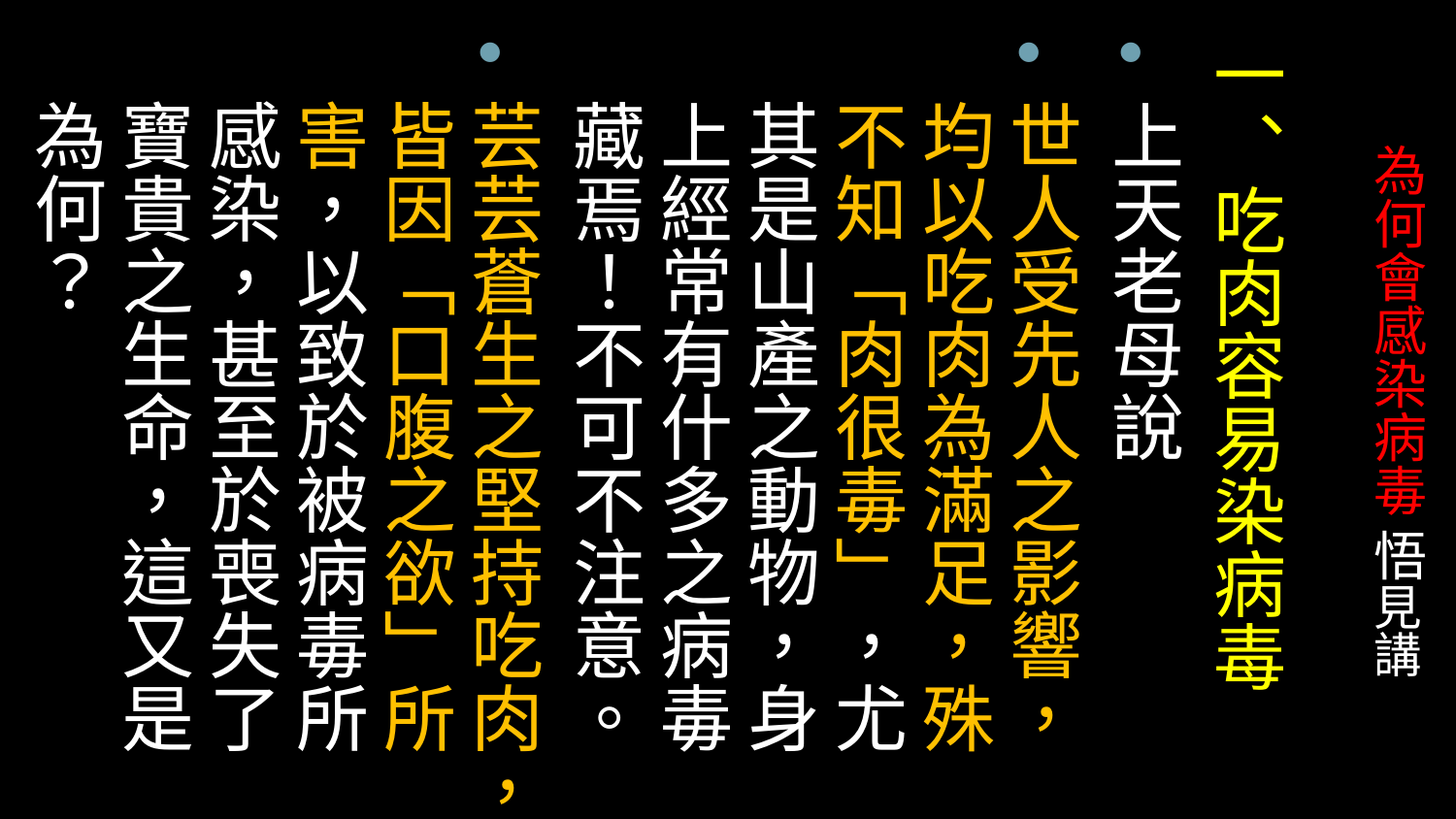

一、吃肉容易染病毒
上天老母說
世人受先人之影響，均以吃肉為滿足，殊不知「肉很毒」，尤其是山產之動物，身上經常有什多之病毒藏焉！不可不注意。
芸芸蒼生之堅持吃肉，皆因「口腹之欲」所害，以致​​​​於被病毒所感染，甚至於喪失了寶貴之生命，這又是為何？
# 為何會感染病毒 悟見講